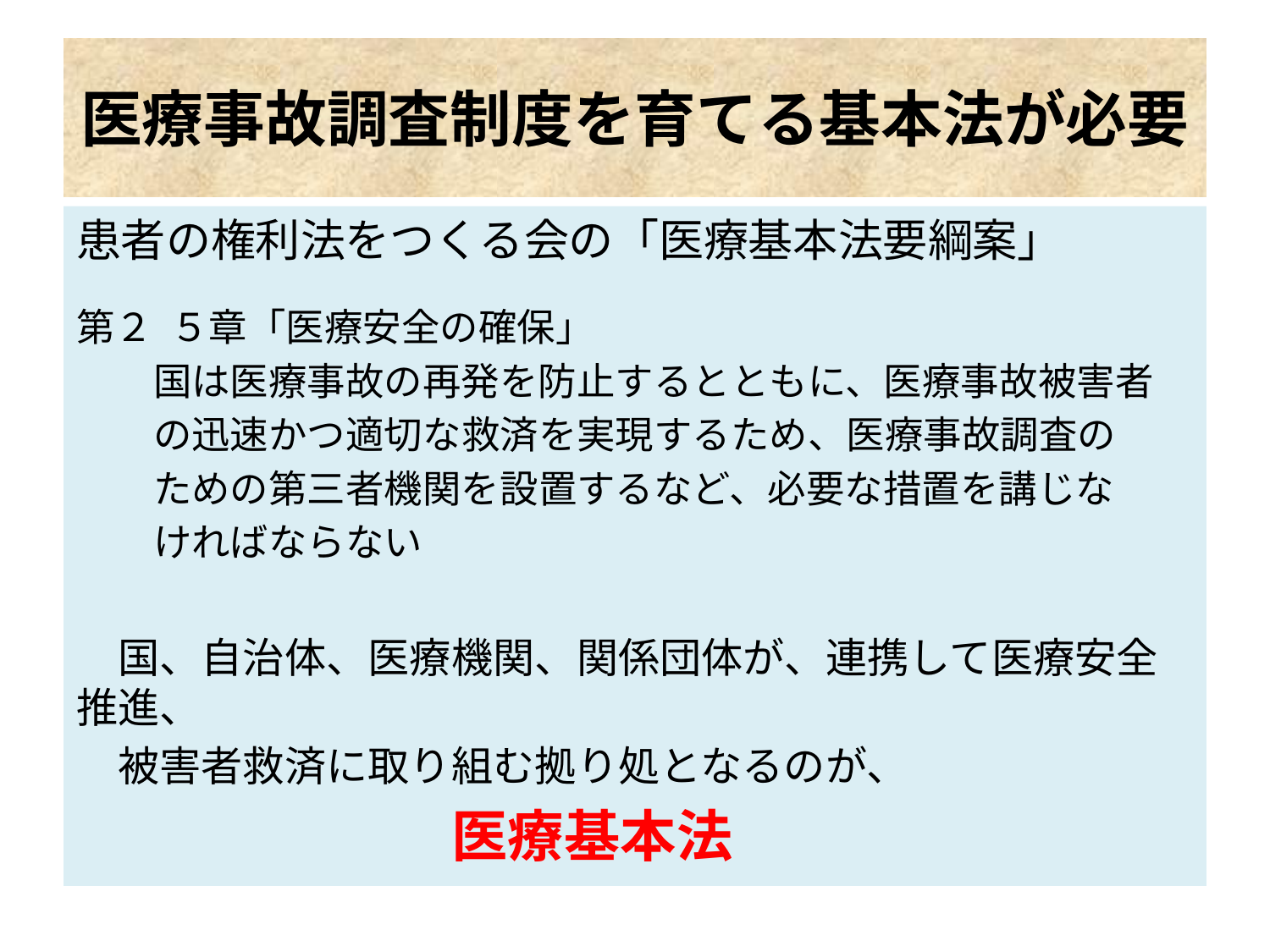

# 医療事故調査制度を育てる基本法が必要
患者の権利法をつくる会の「医療基本法要綱案」

第２  ５章「医療安全の確保」
　　国は医療事故の再発を防止するとともに、医療事故被害者
　　の迅速かつ適切な救済を実現するため、医療事故調査の
　　ための第三者機関を設置するなど、必要な措置を講じな
　　ければならない

　国、自治体、医療機関、関係団体が、連携して医療安全推進、
　被害者救済に取り組む拠り処となるのが、
　　　　　　　　　医療基本法